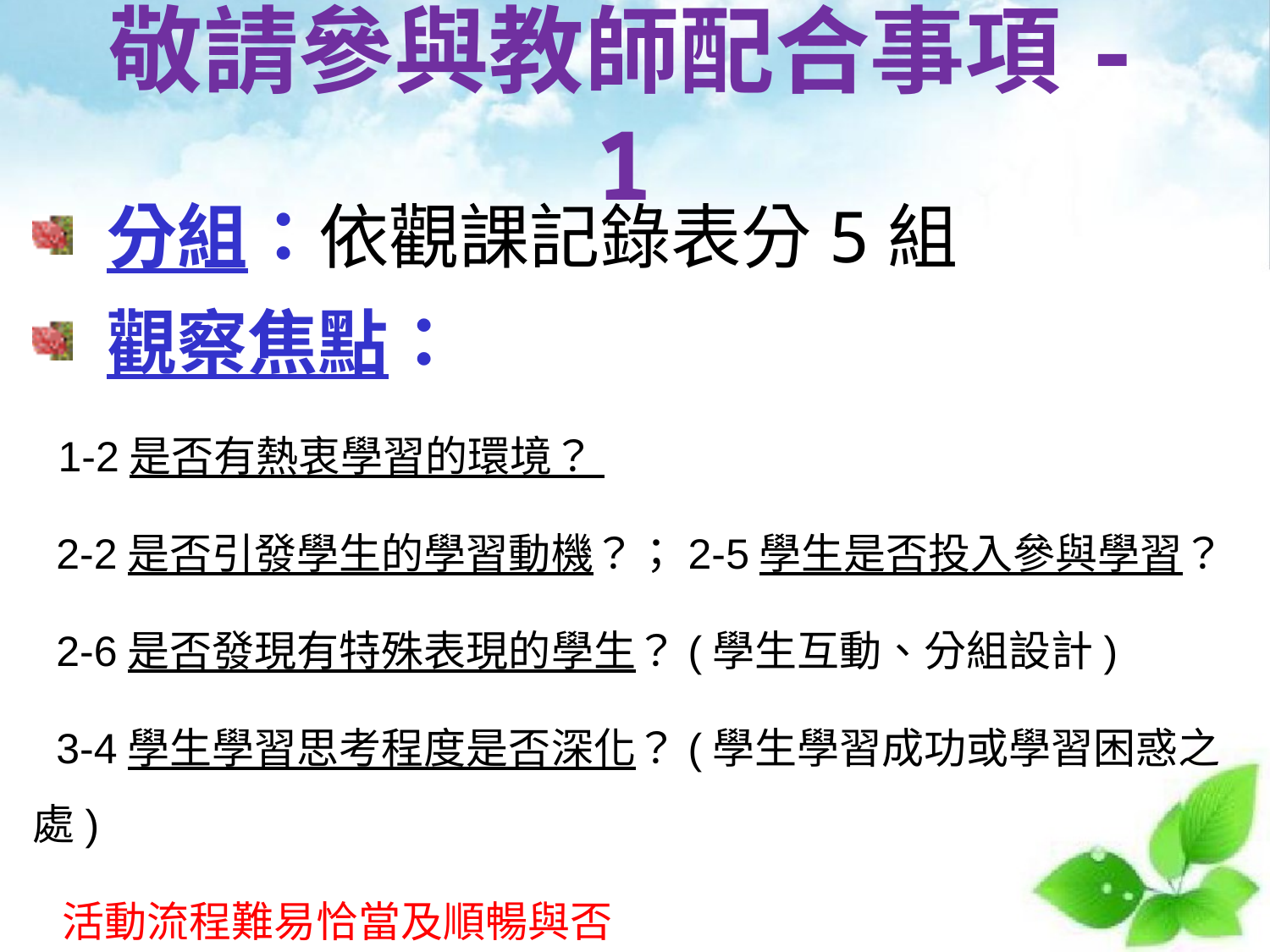

敬請參與教師配合事項-1
分組：依觀課記錄表分5組
觀察焦點：
 1-2是否有熱衷學習的環境？
  2-2是否引發學生的學習動機？；2-5學生是否投入參與學習？
  2-6是否發現有特殊表現的學生？(學生互動、分組設計)
  3-4學生學習思考程度是否深化？(學生學習成功或學習困惑之處)
  活動流程難易恰當及順暢與否